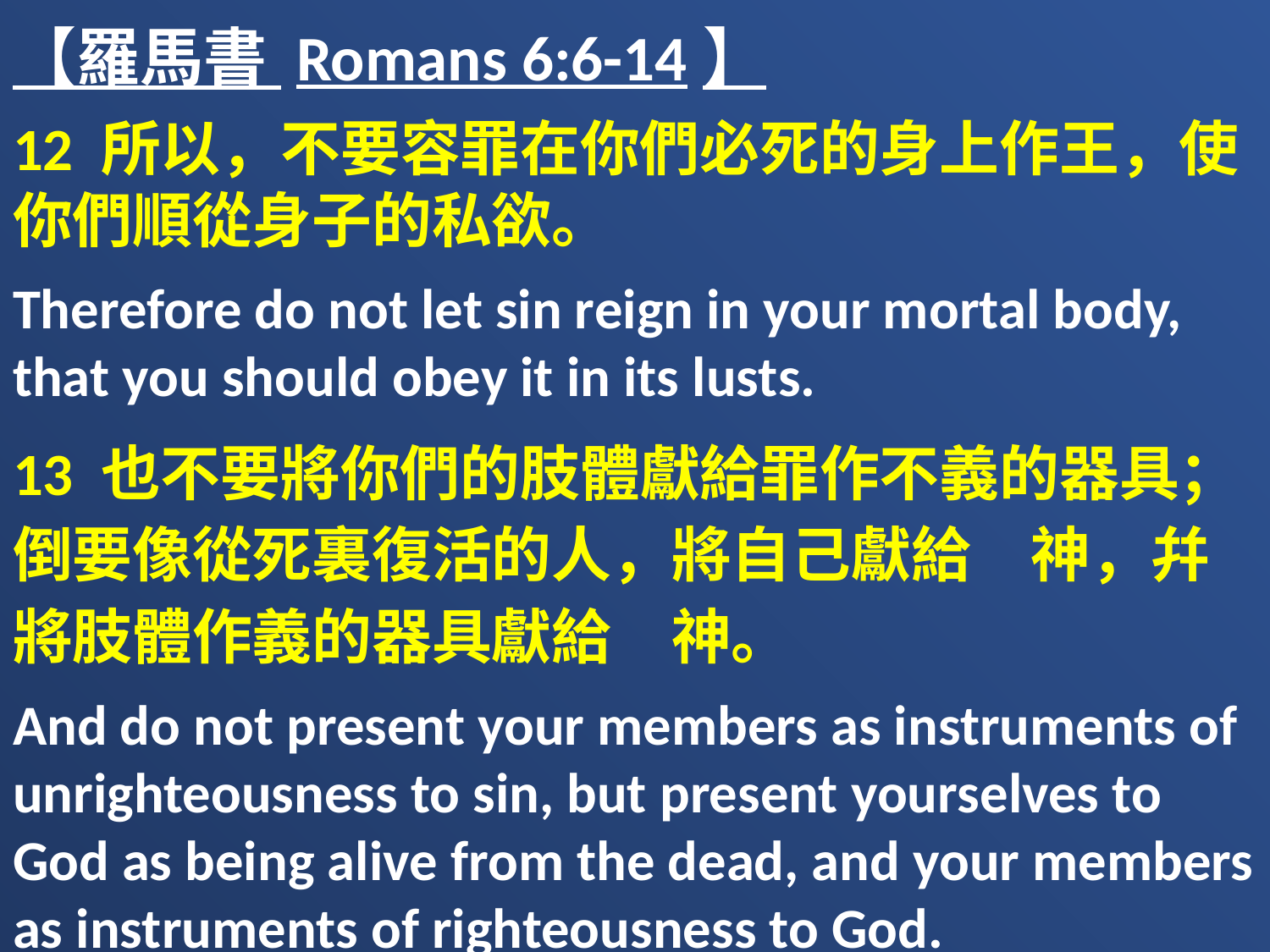

【羅馬書 Romans 6:6-14】
12 所以，不要容罪在你們必死的身上作王，使你們順從身子的私欲。
Therefore do not let sin reign in your mortal body, that you should obey it in its lusts.
13 也不要將你們的肢體獻給罪作不義的器具；倒要像從死裏復活的人，將自己獻給　神，幷將肢體作義的器具獻給　神。
And do not present your members as instruments of unrighteousness to sin, but present yourselves to God as being alive from the dead, and your members as instruments of righteousness to God.